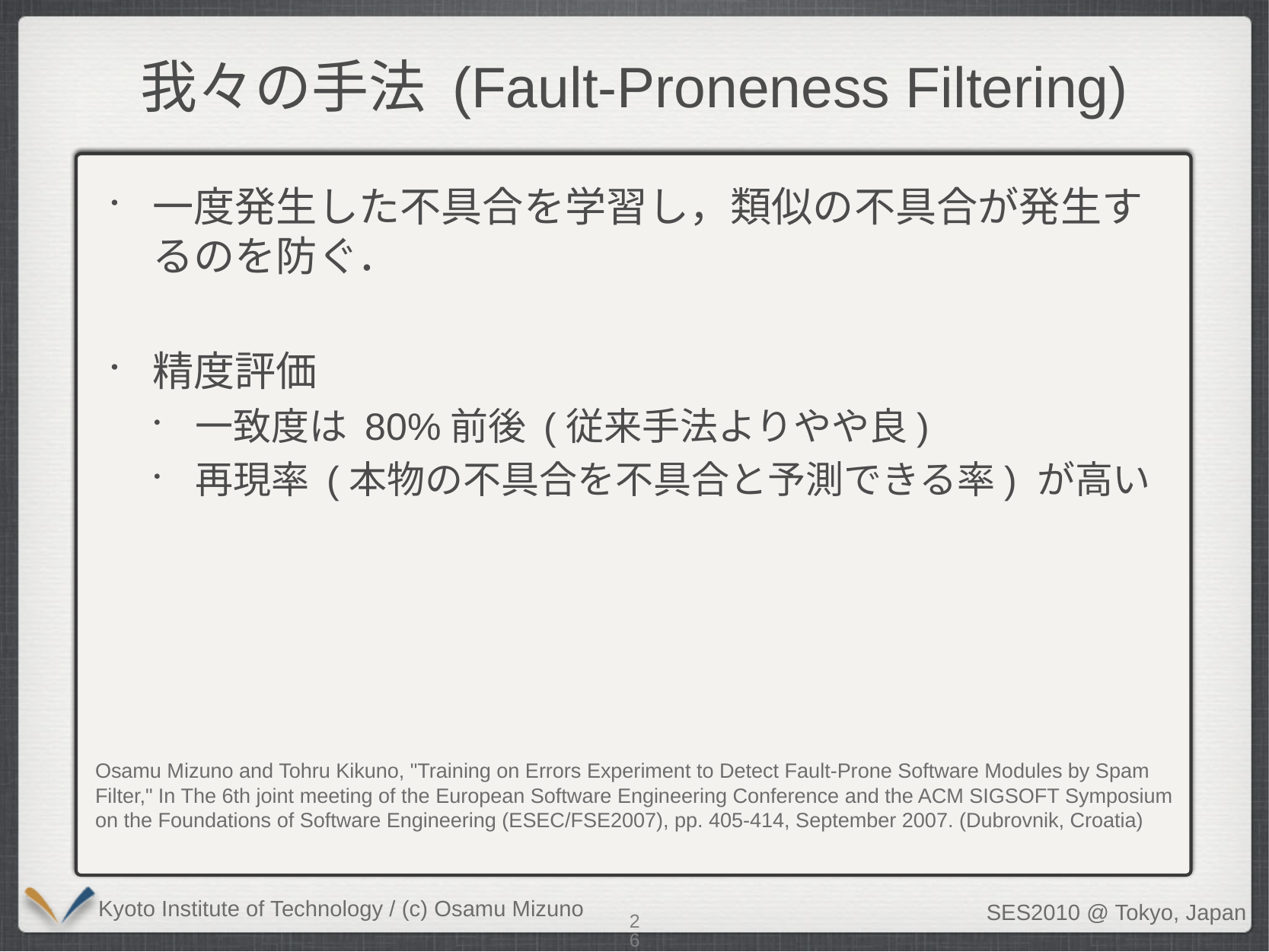

# 我々の手法 (Fault-Proneness Filtering)
一度発生した不具合を学習し，類似の不具合が発生するのを防ぐ．

精度評価
一致度は 80%前後 (従来手法よりやや良)
再現率 (本物の不具合を不具合と予測できる率) が高い
Osamu Mizuno and Tohru Kikuno, "Training on Errors Experiment to Detect Fault-Prone Software Modules by Spam Filter," In The 6th joint meeting of the European Software Engineering Conference and the ACM SIGSOFT Symposium on the Foundations of Software Engineering (ESEC/FSE2007), pp. 405-414, September 2007. (Dubrovnik, Croatia)
26